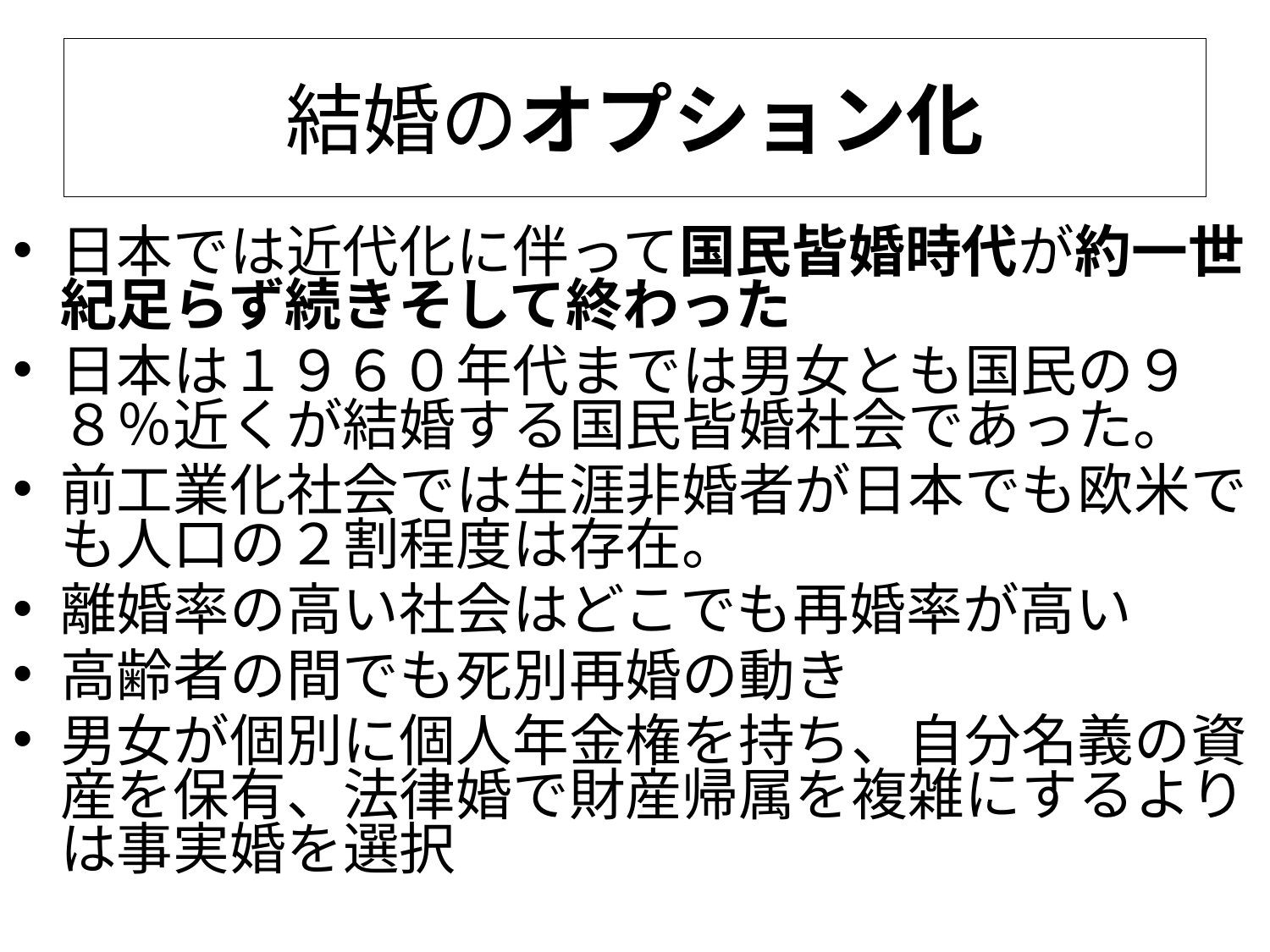

# 結婚のオプション化
日本では近代化に伴って国民皆婚時代が約一世紀足らず続きそして終わった
日本は１９６０年代までは男女とも国民の９８％近くが結婚する国民皆婚社会であった。
前工業化社会では生涯非婚者が日本でも欧米でも人口の２割程度は存在。
離婚率の高い社会はどこでも再婚率が高い
高齢者の間でも死別再婚の動き
男女が個別に個人年金権を持ち、自分名義の資産を保有、法律婚で財産帰属を複雑にするよりは事実婚を選択